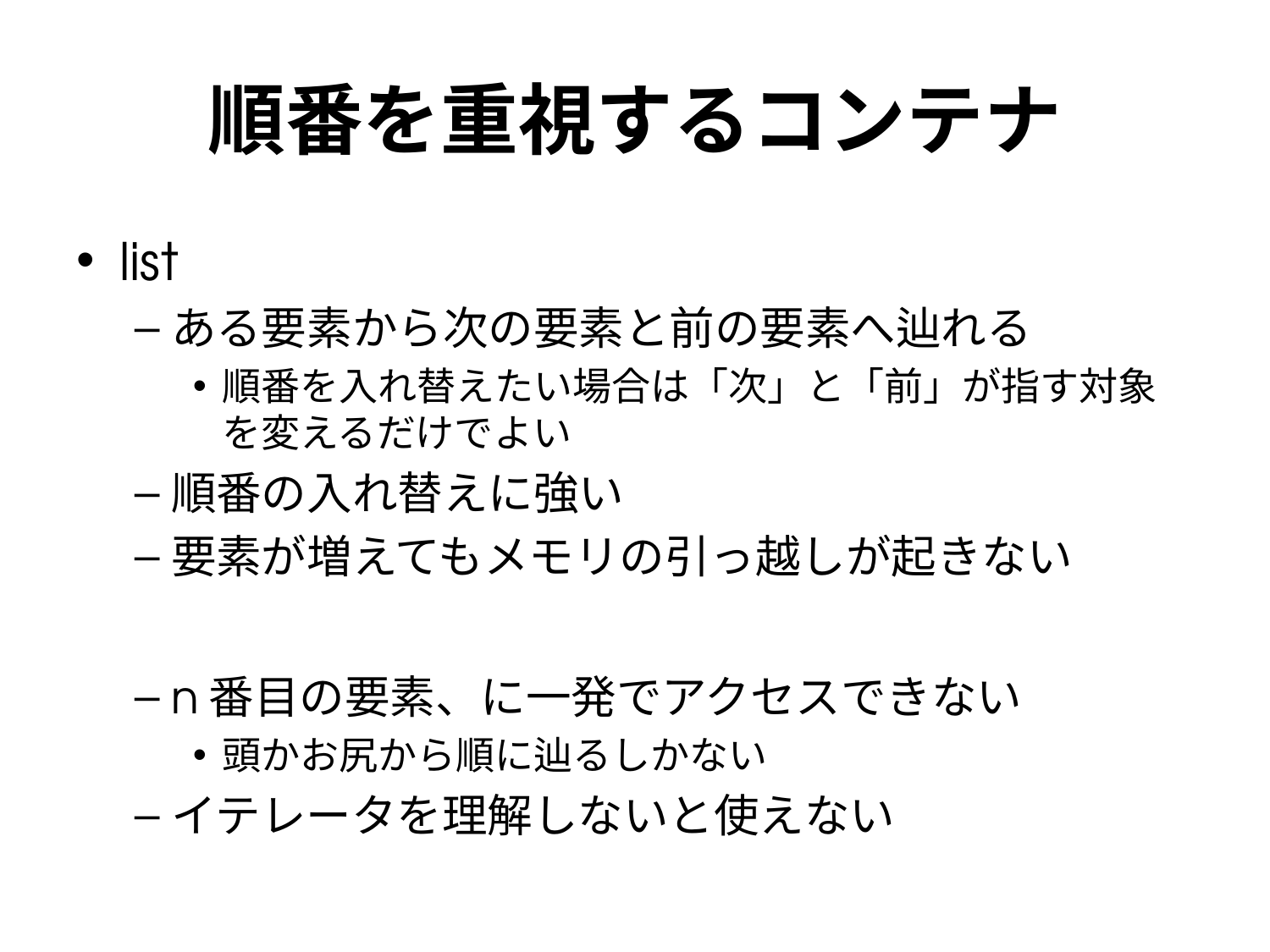

# 順番を重視するコンテナ
list
ある要素から次の要素と前の要素へ辿れる
順番を入れ替えたい場合は「次」と「前」が指す対象を変えるだけでよい
順番の入れ替えに強い
要素が増えてもメモリの引っ越しが起きない

n番目の要素、に一発でアクセスできない
頭かお尻から順に辿るしかない
イテレータを理解しないと使えない